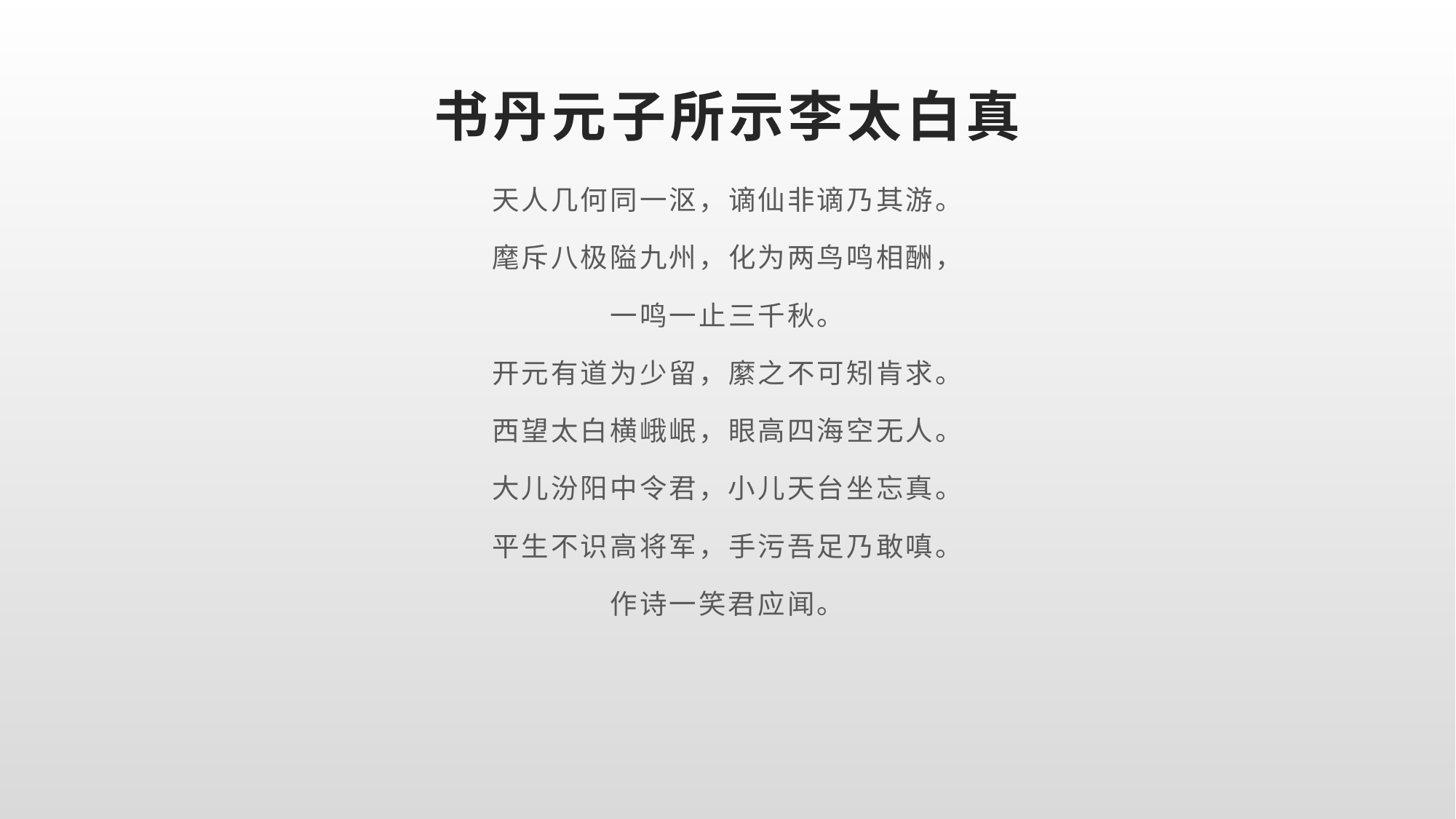

# 书丹元子所示李太白真
天人几何同一沤，谪仙非谪乃其游。
麾斥八极隘九州，化为两鸟鸣相酬，
一鸣一止三千秋。
开元有道为少留，縻之不可矧肯求。
西望太白横峨岷，眼高四海空无人。
大儿汾阳中令君，小儿天台坐忘真。
平生不识高将军，手污吾足乃敢嗔。
作诗一笑君应闻。